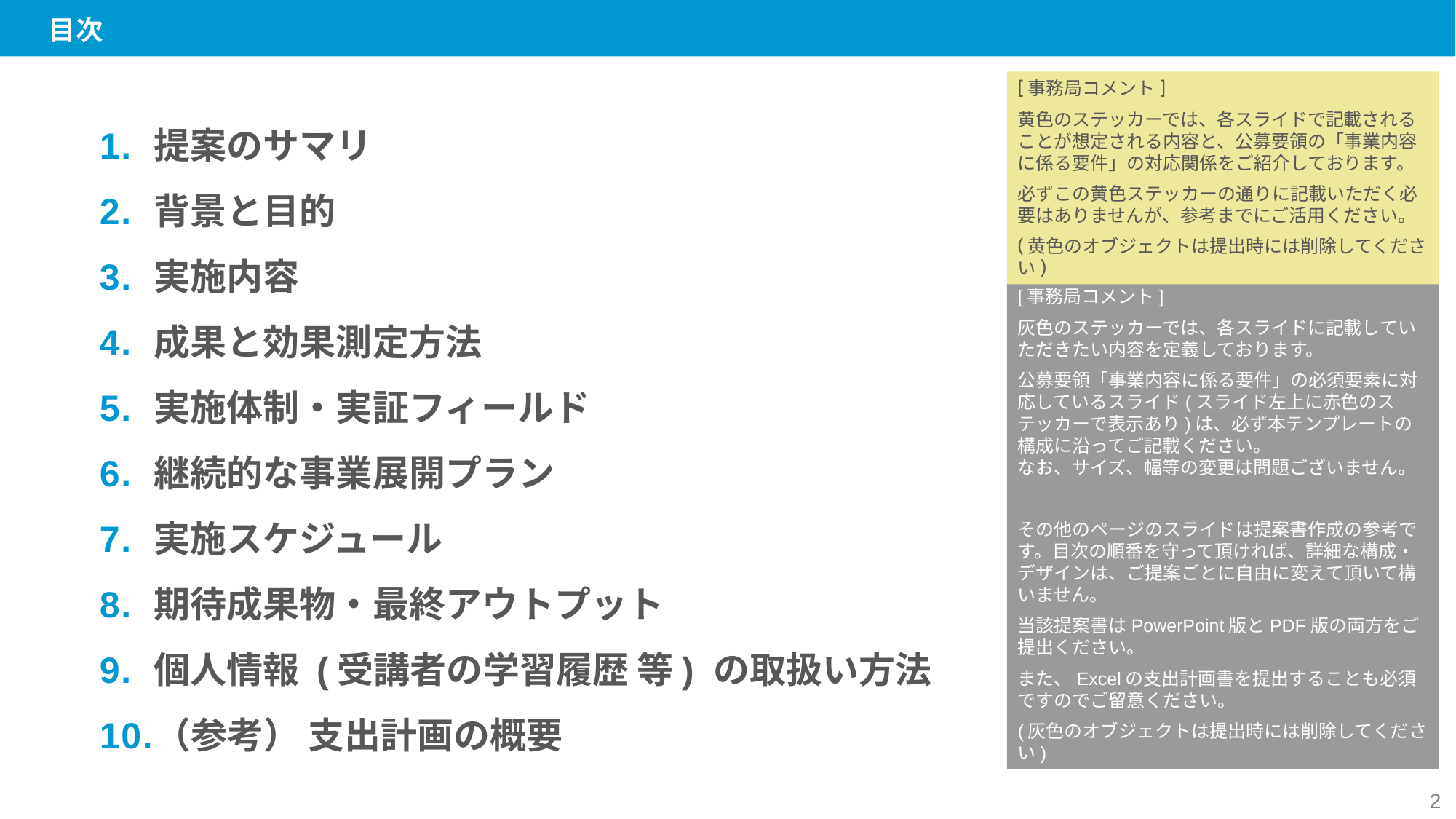

目次
[事務局コメント]
黄色のステッカーでは、各スライドで記載されることが想定される内容と、公募要領の「事業内容に係る要件」の対応関係をご紹介しております。
必ずこの黄色ステッカーの通りに記載いただく必要はありませんが、参考までにご活用ください。
(黄色のオブジェクトは提出時には削除してください)
提案のサマリ
背景と目的
実施内容
成果と効果測定方法
実施体制・実証フィールド
継続的な事業展開プラン
実施スケジュール
期待成果物・最終アウトプット
個人情報 (受講者の学習履歴 等) の取扱い方法
（参考） 支出計画の概要
[事務局コメント]
灰色のステッカーでは、各スライドに記載していただきたい内容を定義しております。
公募要領「事業内容に係る要件」の必須要素に対応しているスライド(スライド左上に赤色のステッカーで表示あり)は、必ず本テンプレートの構成に沿ってご記載ください。
なお、サイズ、幅等の変更は問題ございません。

その他のページのスライドは提案書作成の参考です。目次の順番を守って頂ければ、詳細な構成・デザインは、ご提案ごとに自由に変えて頂いて構いません。
当該提案書はPowerPoint版とPDF版の両方をご提出ください。
また、Excelの支出計画書を提出することも必須ですのでご留意ください。
(灰色のオブジェクトは提出時には削除してください)